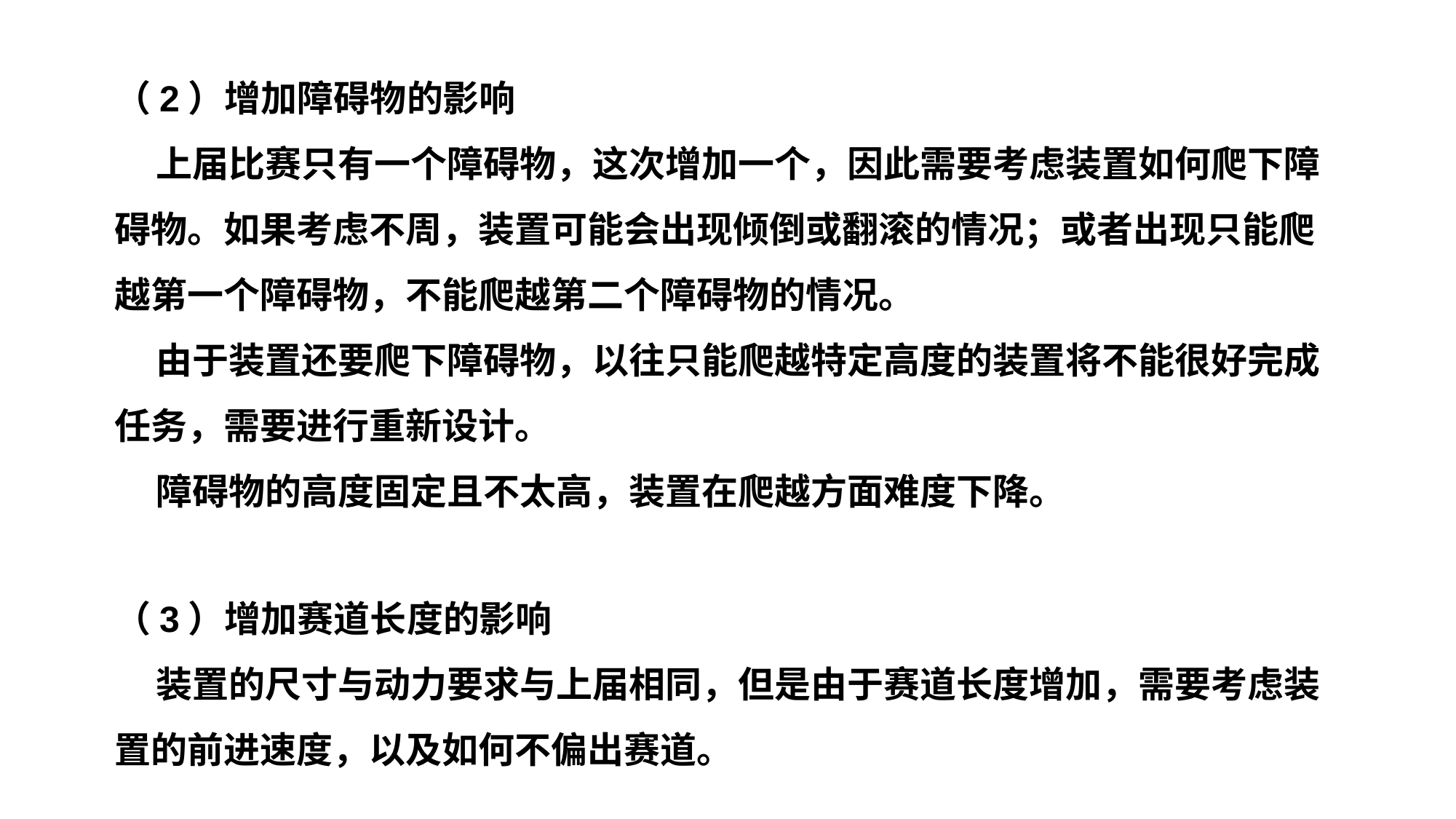

（2）增加障碍物的影响
    上届比赛只有一个障碍物，这次增加一个，因此需要考虑装置如何爬下障碍物。如果考虑不周，装置可能会出现倾倒或翻滚的情况；或者出现只能爬越第一个障碍物，不能爬越第二个障碍物的情况。
    由于装置还要爬下障碍物，以往只能爬越特定高度的装置将不能很好完成任务，需要进行重新设计。
    障碍物的高度固定且不太高，装置在爬越方面难度下降。
（3）增加赛道长度的影响
    装置的尺寸与动力要求与上届相同，但是由于赛道长度增加，需要考虑装置的前进速度，以及如何不偏出赛道。